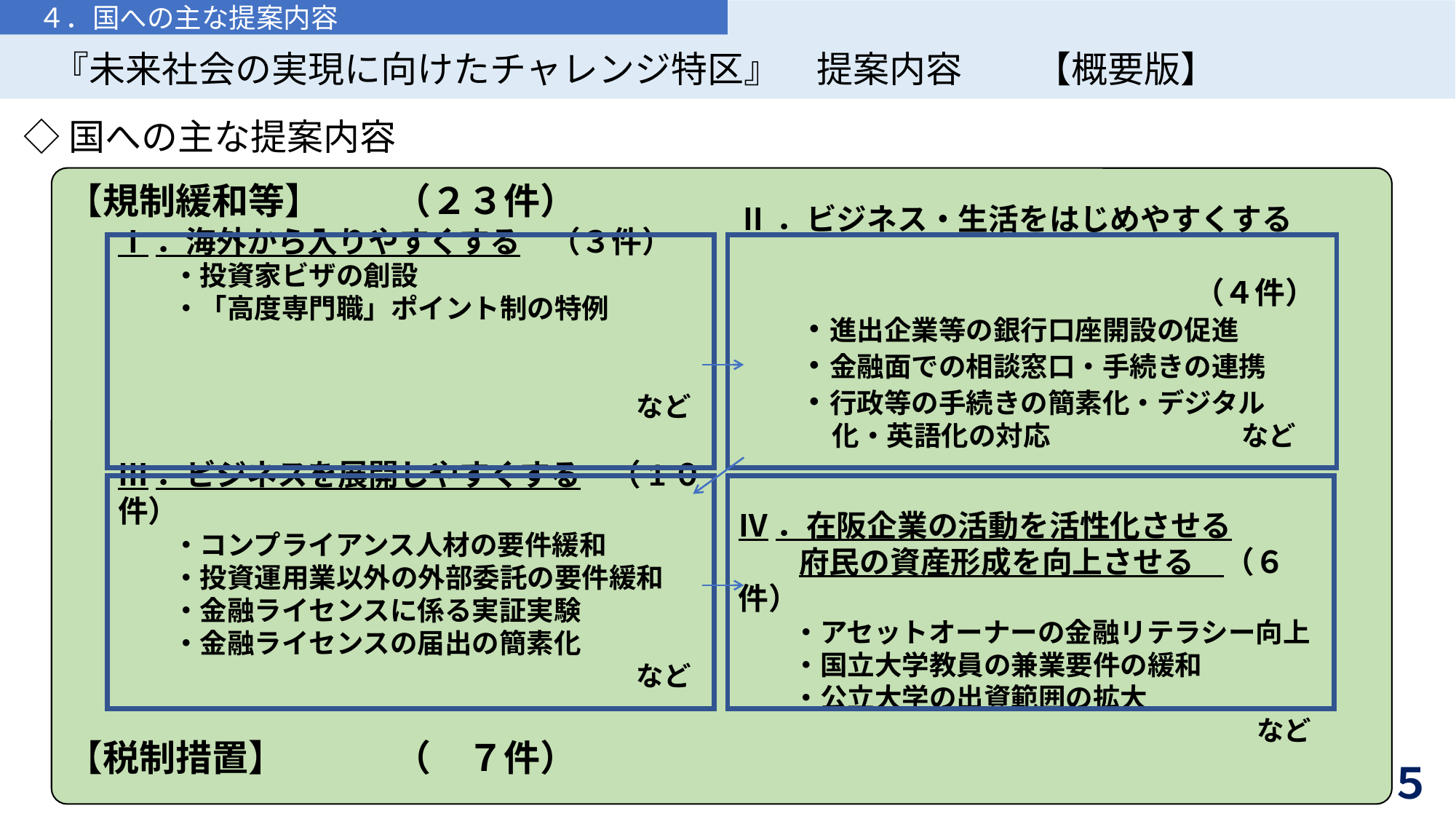

４．国への主な提案内容

　『未来社会の実現に向けたチャレンジ特区』　提案内容　　【概要版】
◇国への主な提案内容
【規制緩和等】　　（２３件）

【税制措置】　　　（　７件）

Ⅰ．海外から入りやすくする　（３件）
　　・投資家ビザの創設
　　・「高度専門職」ポイント制の特例

　　　　　　　　　　　　　　　　　　　など

Ⅲ．ビジネスを展開しやすくする　（1０件）
　　・コンプライアンス人材の要件緩和
　　・投資運用業以外の外部委託の要件緩和
　　・金融ライセンスに係る実証実験
　　・金融ライセンスの届出の簡素化
　　　　　　　　　　　　　　　　　　　など

Ⅱ．ビジネス・生活をはじめやすくする
　　　　　　　　　　　　　　　（４件）
　　・進出企業等の銀行口座開設の促進
　　・金融面での相談窓口・手続きの連携
　　 ・行政等の手続きの簡素化・デジタル
　　　  化・英語化の対応　　　　　　　など

Ⅳ．在阪企業の活動を活性化させる
　　府民の資産形成を向上させる　（６件）
　　・アセットオーナーの金融リテラシー向上
　　・国立大学教員の兼業要件の緩和
　　・公立大学の出資範囲の拡大
　　　　　　　　　　　　　　　　　　　など

５